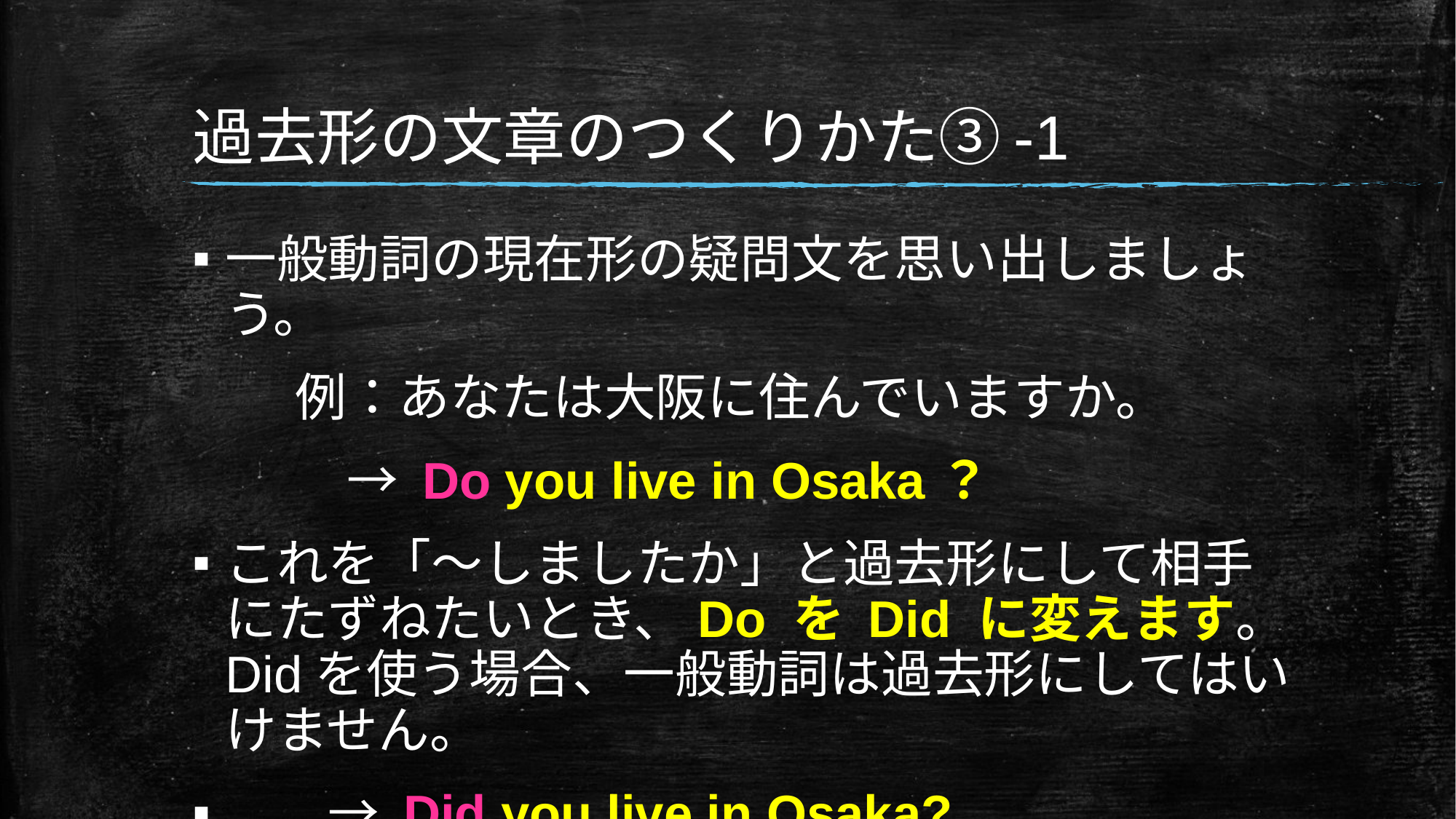

# 過去形の文章のつくりかた③-1
一般動詞の現在形の疑問文を思い出しましょう。
　　例：あなたは大阪に住んでいますか。
　　　→ Do you live in Osaka？
これを「～しましたか」と過去形にして相手にたずねたいとき、Do を Did に変えます。Didを使う場合、一般動詞は過去形にしてはいけません。
　　→ Did you live in Osaka?